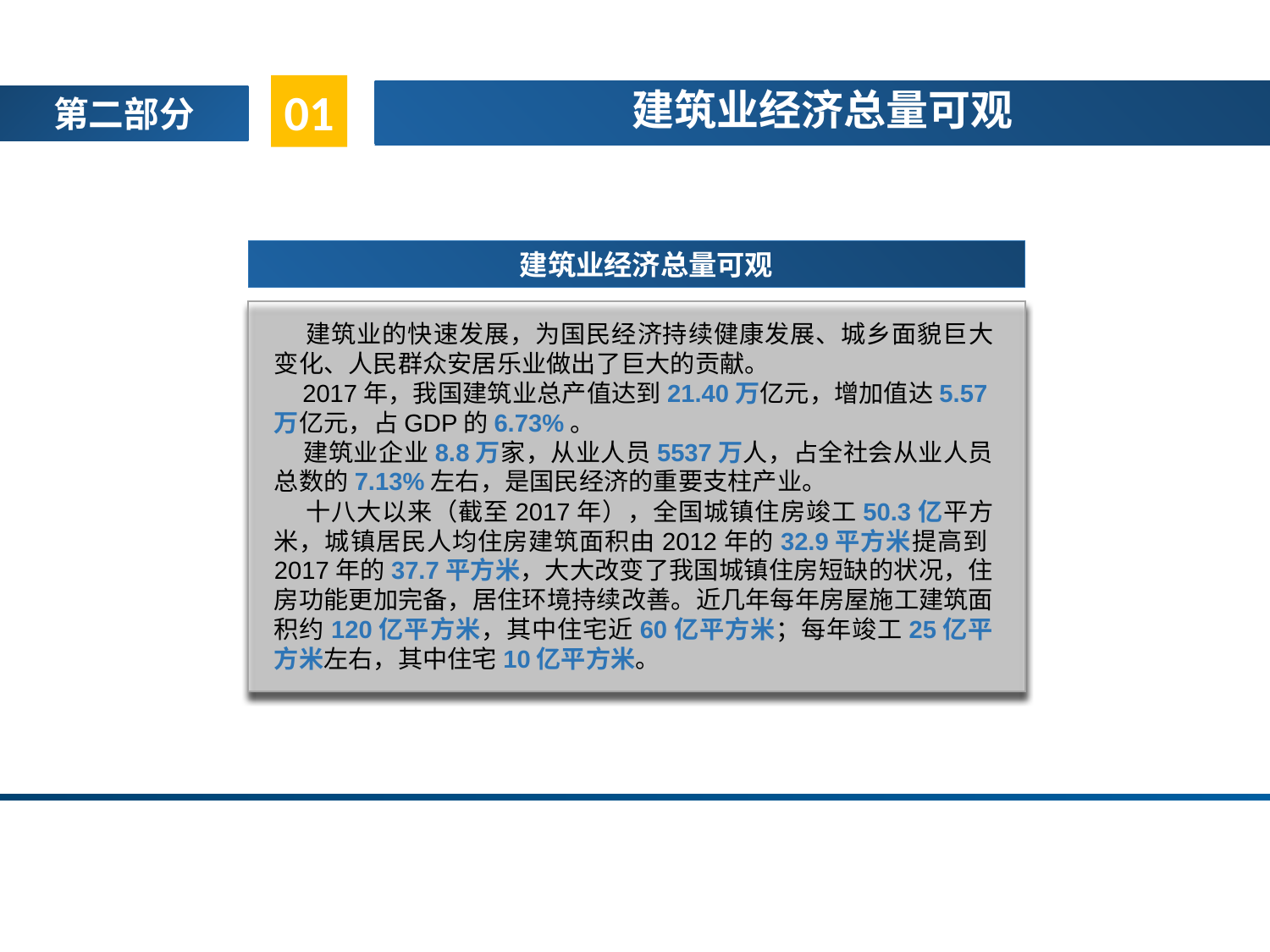

01
建筑业经济总量可观

第二部分
  建筑业经济总量可观

    建筑业的快速发展，为国民经济持续健康发展、城乡面貌巨大变化、人民群众安居乐业做出了巨大的贡献。
    2017年，我国建筑业总产值达到21.40万亿元，增加值达5.57万亿元，占GDP的6.73%。
    建筑业企业8.8万家，从业人员5537万人，占全社会从业人员总数的7.13%左右，是国民经济的重要支柱产业。
    十八大以来（截至2017年），全国城镇住房竣工50.3亿平方米，城镇居民人均住房建筑面积由2012年的32.9平方米提高到2017年的37.7平方米，大大改变了我国城镇住房短缺的状况，住房功能更加完备，居住环境持续改善。近几年每年房屋施工建筑面积约120亿平方米，其中住宅近60亿平方米；每年竣工25亿平方米左右，其中住宅10亿平方米。